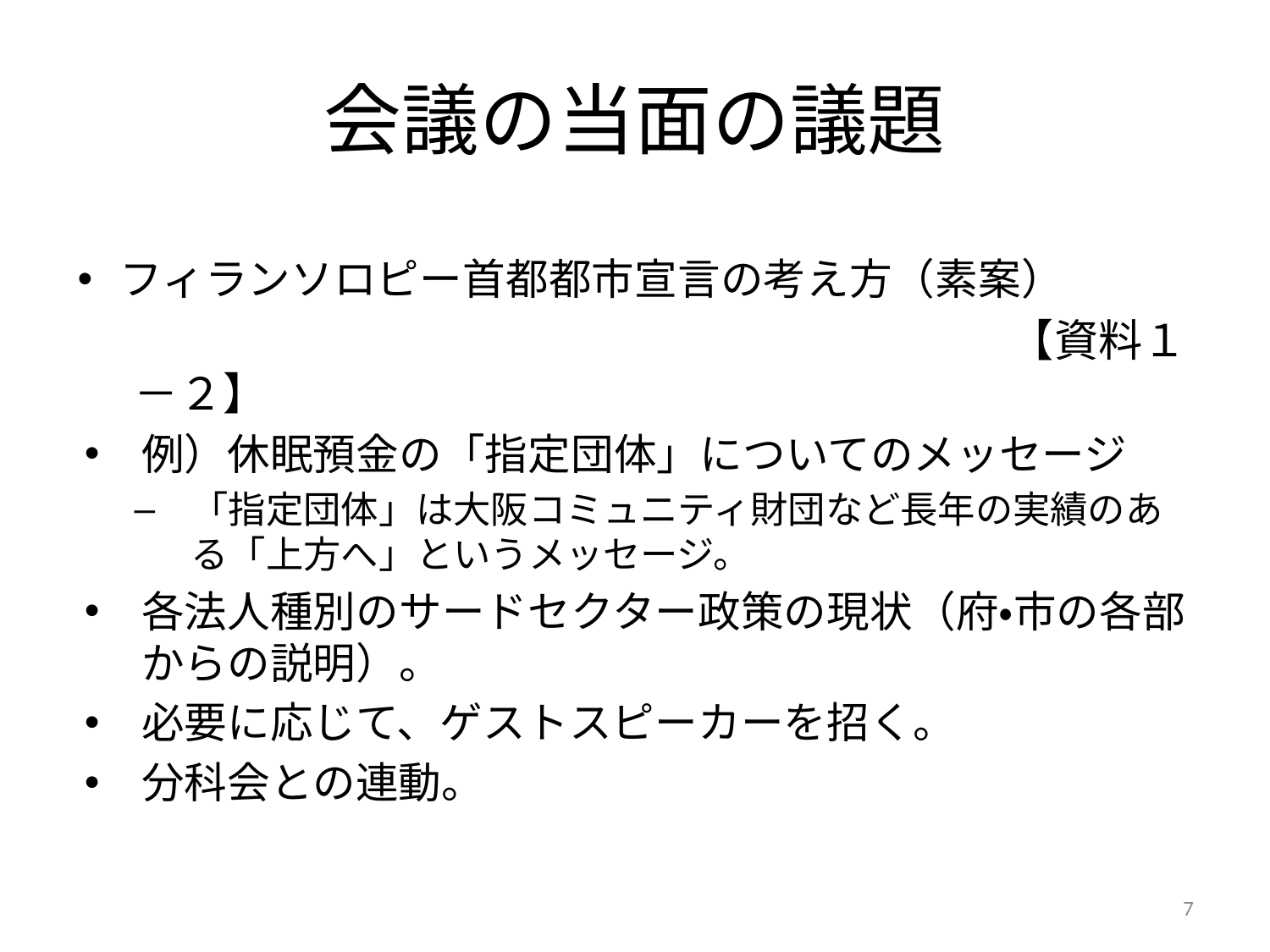

# 会議の当面の議題

フィランソロピー首都都市宣言の考え方（素案）
　　　　　　　　　　　　　　　　　　　　　　　【資料１－２】
例）休眠預金の「指定団体」についてのメッセージ
「指定団体」は大阪コミュニティ財団など長年の実績のある「上方へ」というメッセージ。
各法人種別のサードセクター政策の現状（府・市の各部からの説明）。
必要に応じて、ゲストスピーカーを招く。
分科会との連動。

7